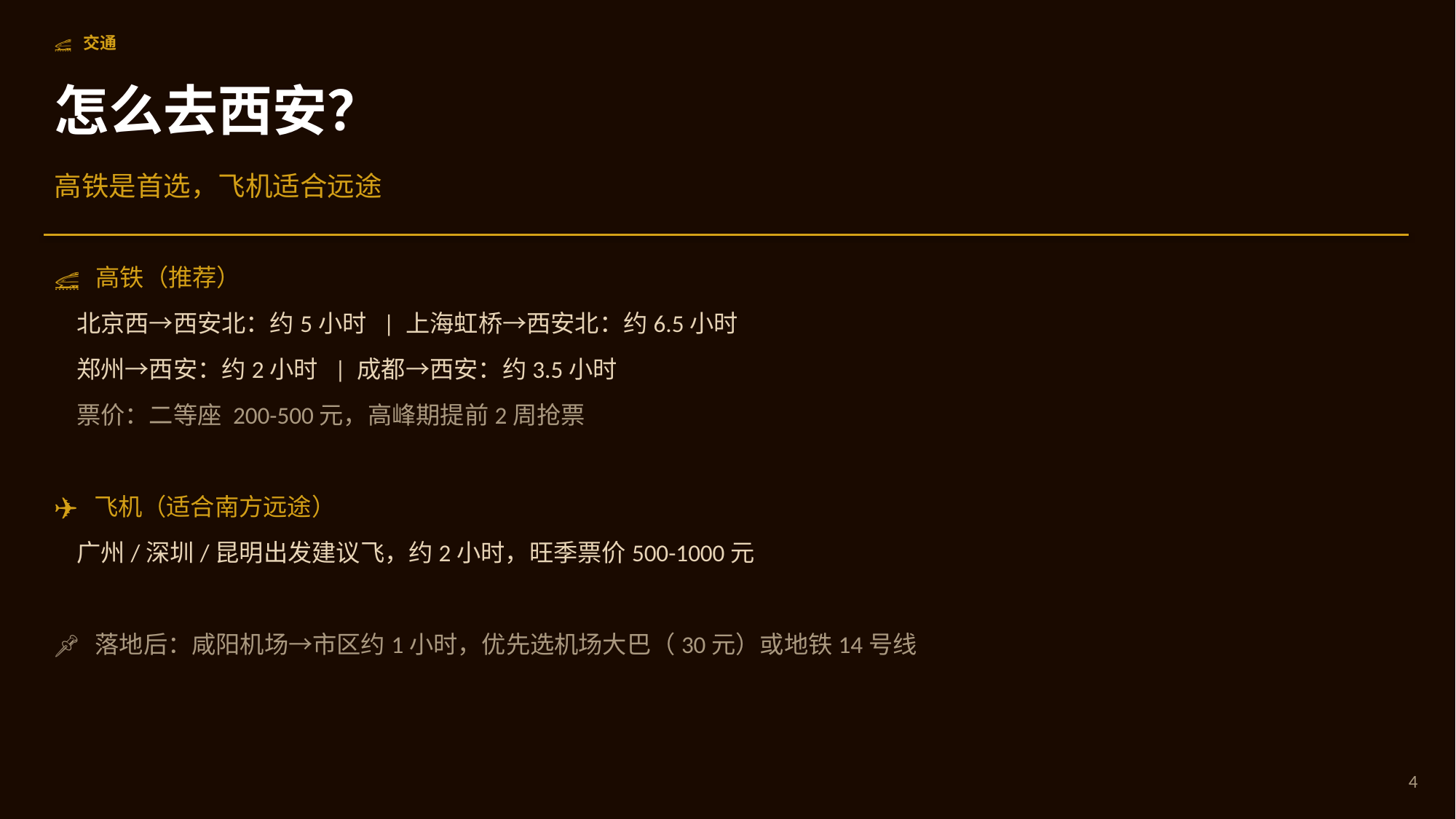

🚄  交通
怎么去西安？
高铁是首选，飞机适合远途
🚄  高铁（推荐）
   北京西→西安北：约5小时  | 上海虹桥→西安北：约6.5小时
   郑州→西安：约2小时  | 成都→西安：约3.5小时
   票价：二等座 200-500元，高峰期提前2周抢票

✈️  飞机（适合南方远途）
   广州/深圳/昆明出发建议飞，约2小时，旺季票价500-1000元

📌  落地后：咸阳机场→市区约1小时，优先选机场大巴（30元）或地铁14号线
4